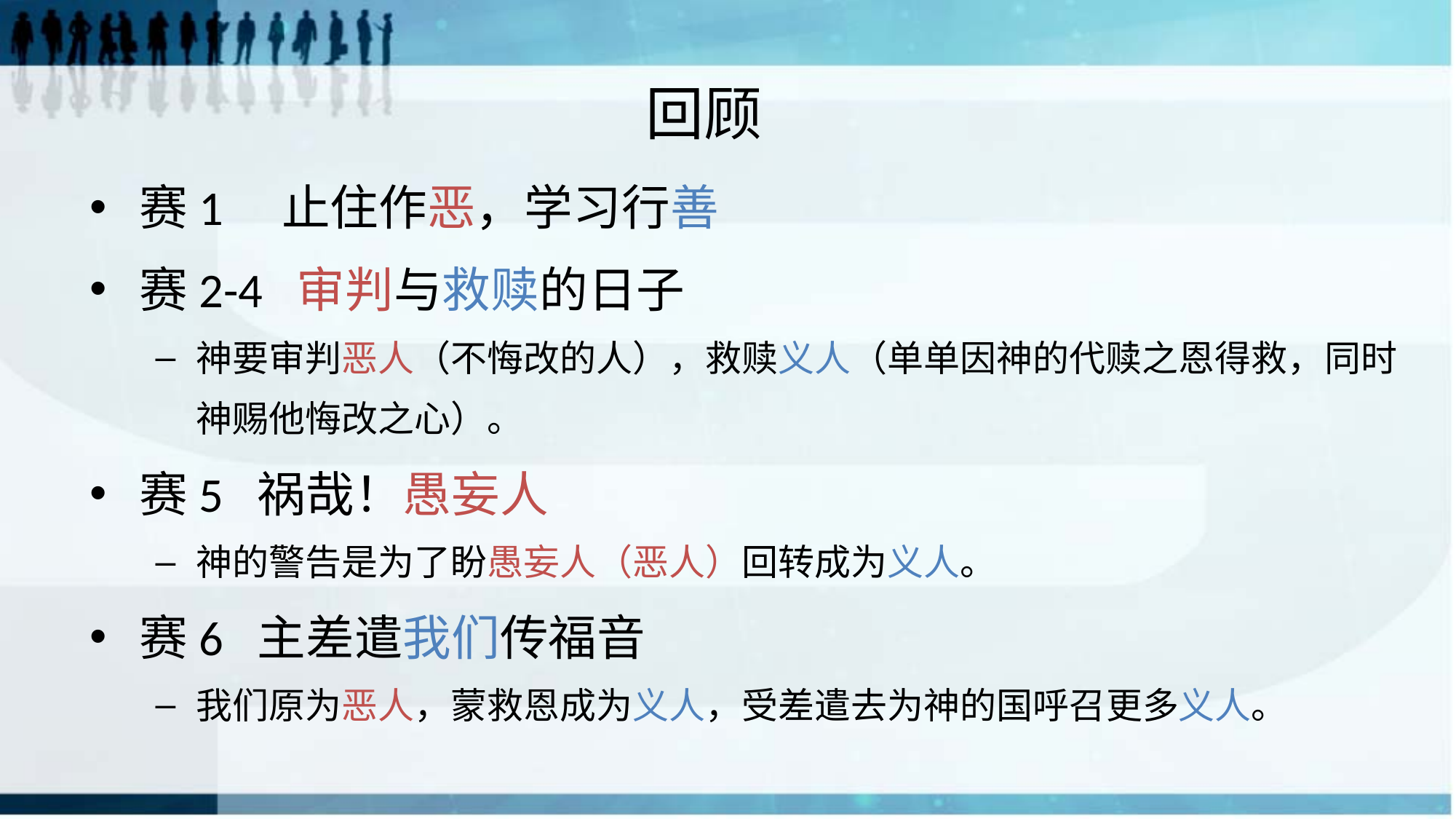

# 回顾
赛1	  止住作恶，学习行善
赛2-4  审判与救赎的日子
神要审判恶人（不悔改的人），救赎义人（单单因神的代赎之恩得救，同时神赐他悔改之心）。
赛5  祸哉！愚妄人
神的警告是为了盼愚妄人（恶人）回转成为义人。
赛6  主差遣我们传福音
我们原为恶人，蒙救恩成为义人，受差遣去为神的国呼召更多义人。